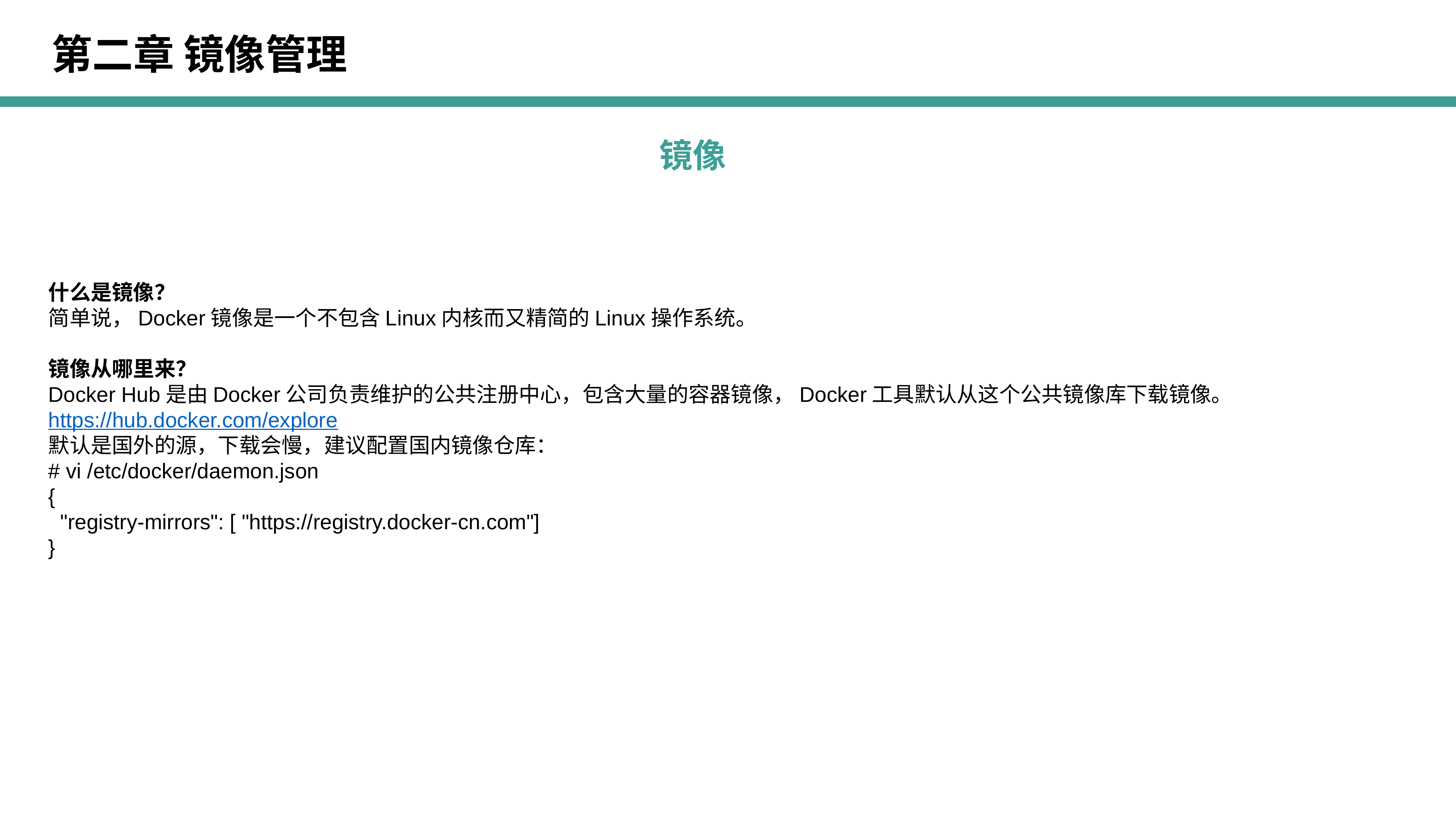

第二章 镜像管理

镜像
什么是镜像？
简单说，Docker镜像是一个不包含Linux内核而又精简的Linux操作系统。

镜像从哪里来？
Docker Hub是由Docker公司负责维护的公共注册中心，包含大量的容器镜像，Docker工具默认从这个公共镜像库下载镜像。
https://hub.docker.com/explore
默认是国外的源，下载会慢，建议配置国内镜像仓库：
# vi /etc/docker/daemon.json
{
  "registry-mirrors": [ "https://registry.docker-cn.com"]
}